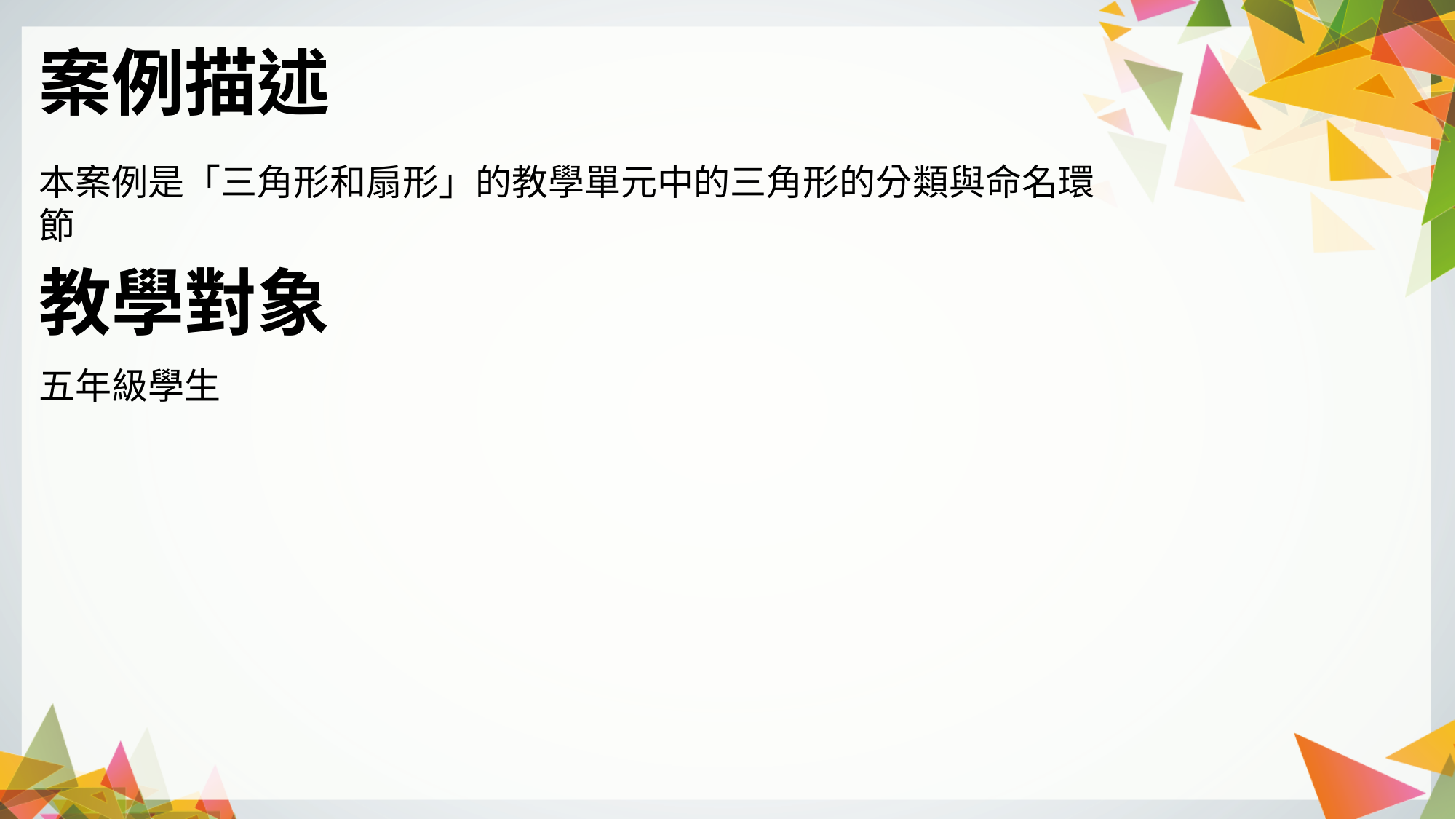

案例描述
本案例是「三角形和扇形」的教學單元中的三角形的分類與命名環節
教學對象
五年級學生